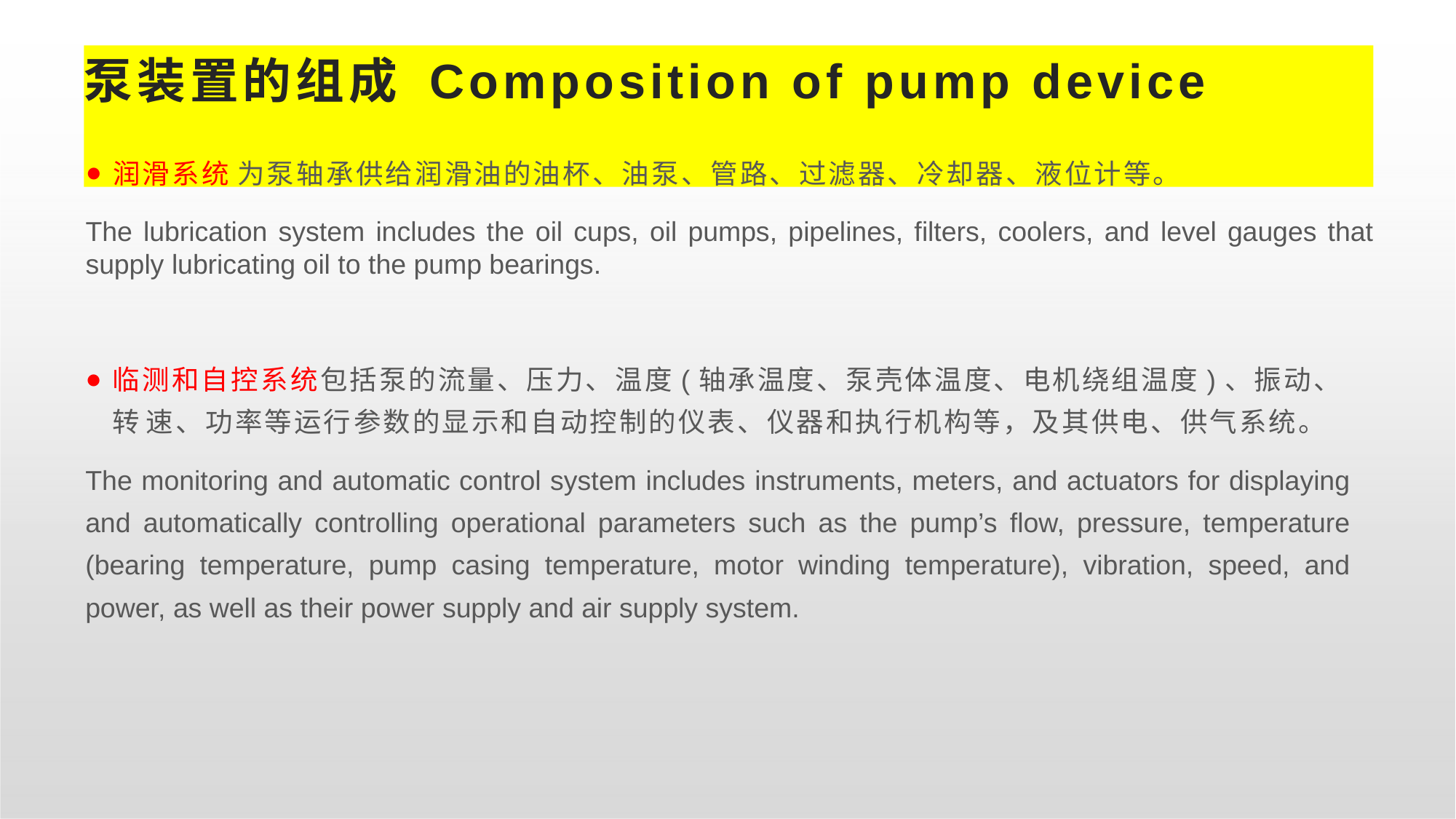

# 泵装置的组成 Composition of pump device
润滑系统 为泵轴承供给润滑油的油杯、油泵、管路、过滤器、冷却器、液位计等。
The lubrication system includes the oil cups, oil pumps, pipelines, filters, coolers, and level gauges that supply lubricating oil to the pump bearings.

临测和自控系统包括泵的流量、压力、温度(轴承温度、泵壳体温度、电机绕组温度)、振动、转 速、功率等运行参数的显示和自动控制的仪表、仪器和执行机构等，及其供电、供气系统。
The monitoring and automatic control system includes instruments, meters, and actuators for displaying and automatically controlling operational parameters such as the pump’s flow, pressure, temperature (bearing temperature, pump casing temperature, motor winding temperature), vibration, speed, and power, as well as their power supply and air supply system.